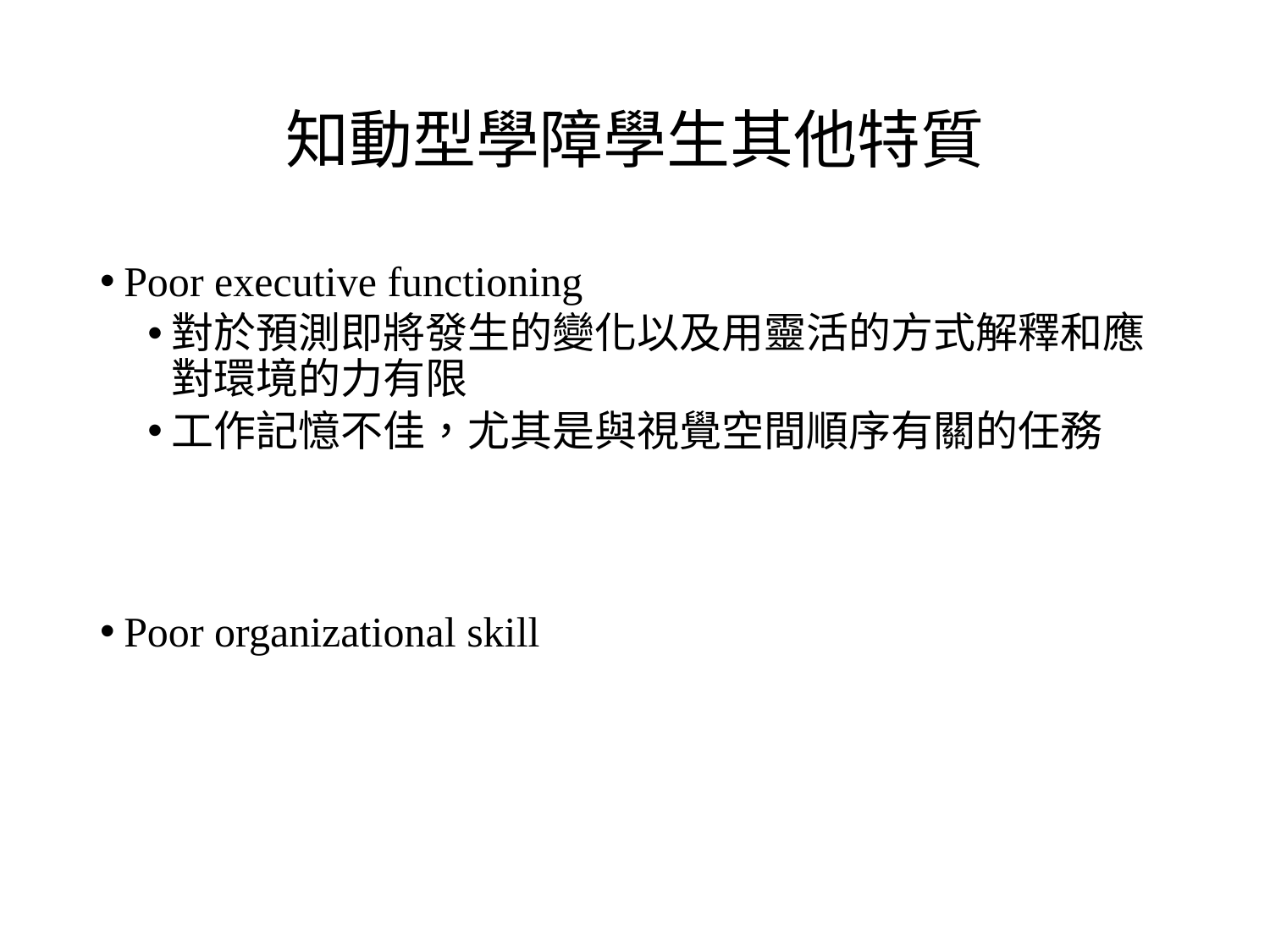

# 知動型學障學生其他特質
Poor executive functioning
對於預測即將發生的變化以及用靈活的方式解釋和應對環境的力有限
工作記憶不佳，尤其是與視覺空間順序有關的任務

Poor organizational skill